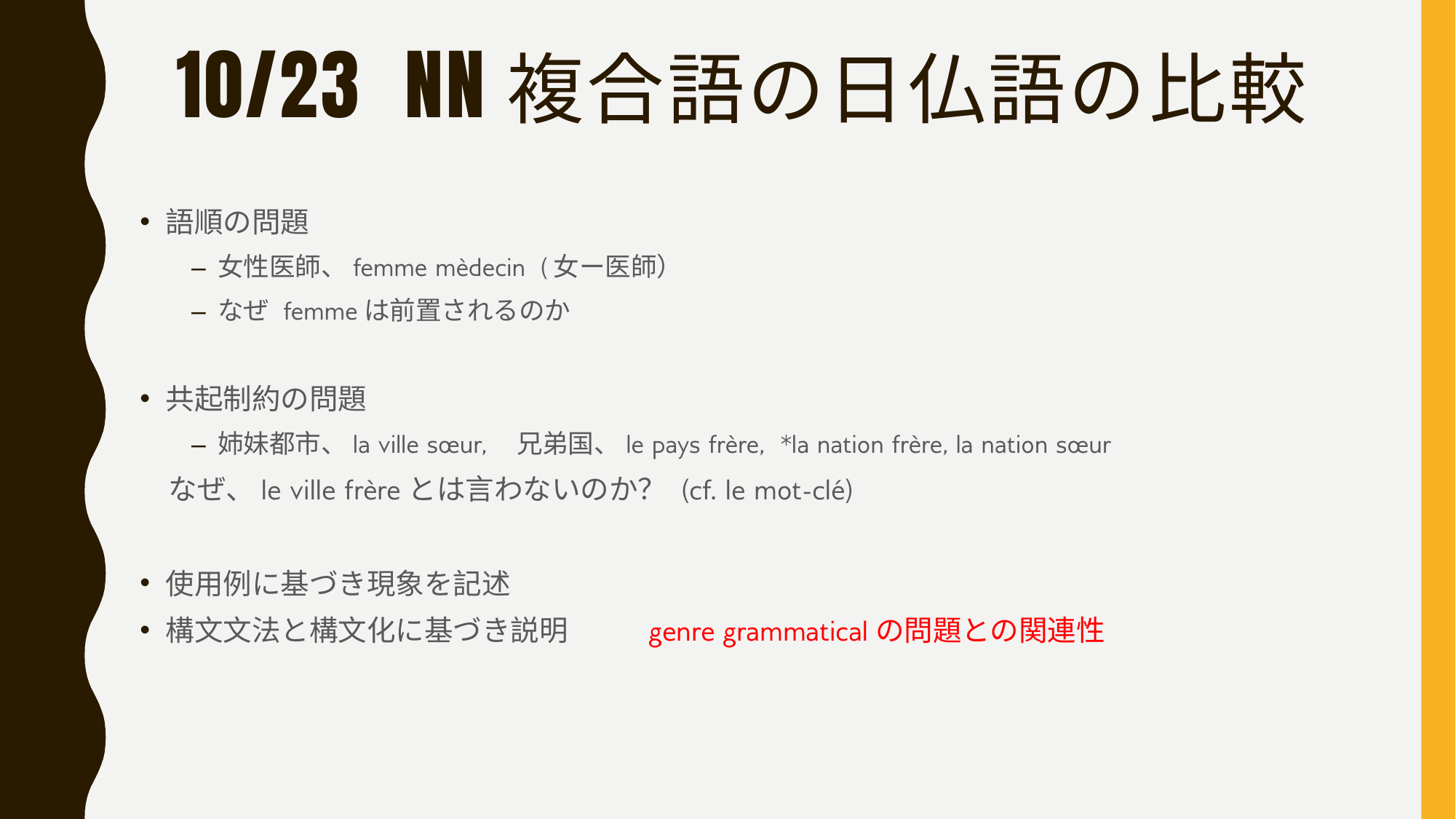

# 10/23  NN複合語の日仏語の比較
語順の問題
女性医師、femme mèdecin  (女ー医師）
なぜ femmeは前置されるのか

共起制約の問題
姉妹都市、la ville soeur,   兄弟国、le pays frère,  *la nation frère, la nation soeur
　なぜ、le ville frèreとは言わないのか？ (cf. le mot-clé)

使用例に基づき現象を記述
構文文法と構文化に基づき説明  　　genre grammaticalの問題との関連性